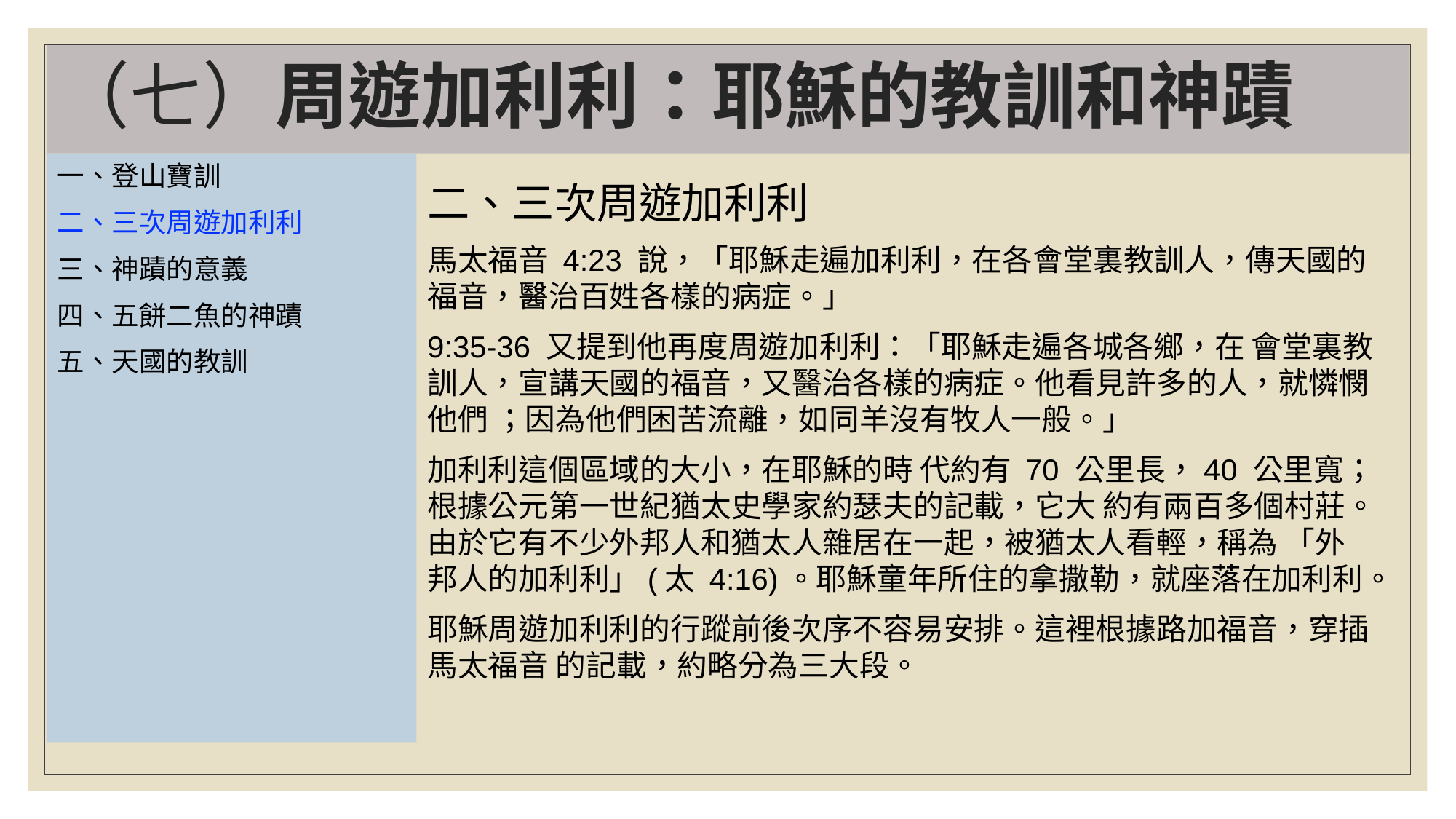

# （七）周遊加利利：耶穌的教訓和神蹟
一、登山寶訓
二、三次周遊加利利
三、神蹟的意義
四、五餅二魚的神蹟
五、天國的教訓

二、三次周遊加利利
馬太福音 4:23 說，「耶穌走遍加利利，在各會堂裏教訓人，傳天國的福音，醫治百姓各樣的病症。」
9:35-36 又提到他再度周遊加利利：「耶穌走遍各城各鄉，在 會堂裏教訓人，宣講天國的福音，又醫治各樣的病症。他看見許多的人，就憐憫他們 ；因為他們困苦流離，如同羊沒有牧人一般。」
加利利這個區域的大小，在耶穌的時 代約有 70 公里長，40 公里寬；根據公元第一世紀猶太史學家約瑟夫的記載，它大 約有兩百多個村莊。由於它有不少外邦人和猶太人雜居在一起，被猶太人看輕，稱為 「外邦人的加利利」(太 4:16)。耶穌童年所住的拿撒勒，就座落在加利利。
耶穌周遊加利利的行蹤前後次序不容易安排。這裡根據路加福音，穿插馬太福音 的記載，約略分為三大段。